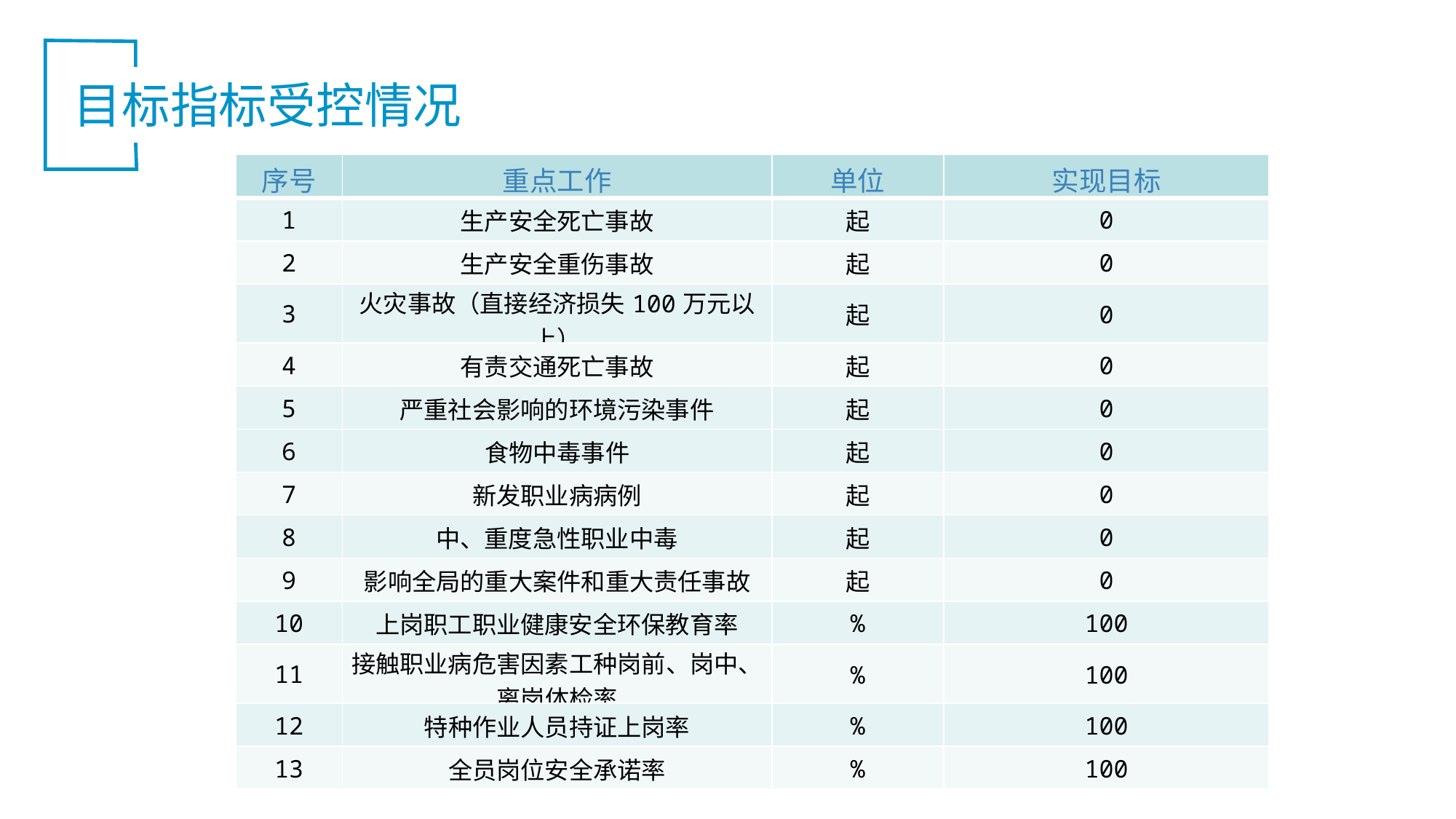

目标指标受控情况
| 序号 | 重点工作 | 单位 | 实现目标 |
| --- | --- | --- | --- |
| 1 | 生产安全死亡事故 | 起 | 0 |
| 2 | 生产安全重伤事故 | 起 | 0 |
| 3 | 火灾事故（直接经济损失100万元以上） | 起 | 0 |
| 4 | 有责交通死亡事故 | 起 | 0 |
| 5 | 严重社会影响的环境污染事件 | 起 | 0 |
| 6 | 食物中毒事件 | 起 | 0 |
| 7 | 新发职业病病例 | 起 | 0 |
| 8 | 中、重度急性职业中毒 | 起 | 0 |
| 9 | 影响全局的重大案件和重大责任事故 | 起 | 0 |
| 10 | 上岗职工职业健康安全环保教育率 | % | 100 |
| 11 | 接触职业病危害因素工种岗前、岗中、离岗体检率 | % | 100 |
| 12 | 特种作业人员持证上岗率 | % | 100 |
| 13 | 全员岗位安全承诺率 | % | 100 |